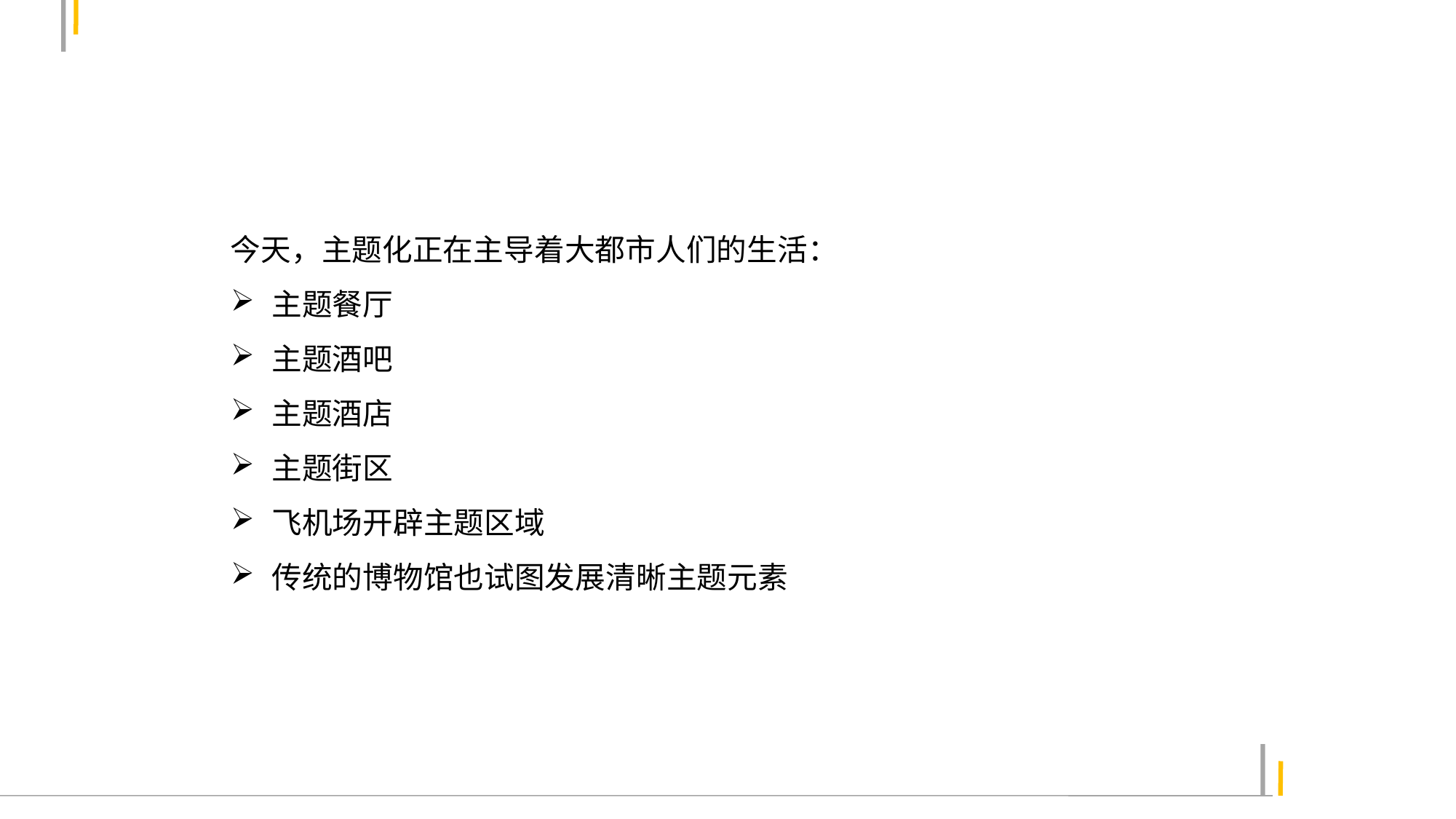

今天，主题化正在主导着大都市人们的生活：
主题餐厅
主题酒吧
主题酒店
主题街区
飞机场开辟主题区域
传统的博物馆也试图发展清晰主题元素